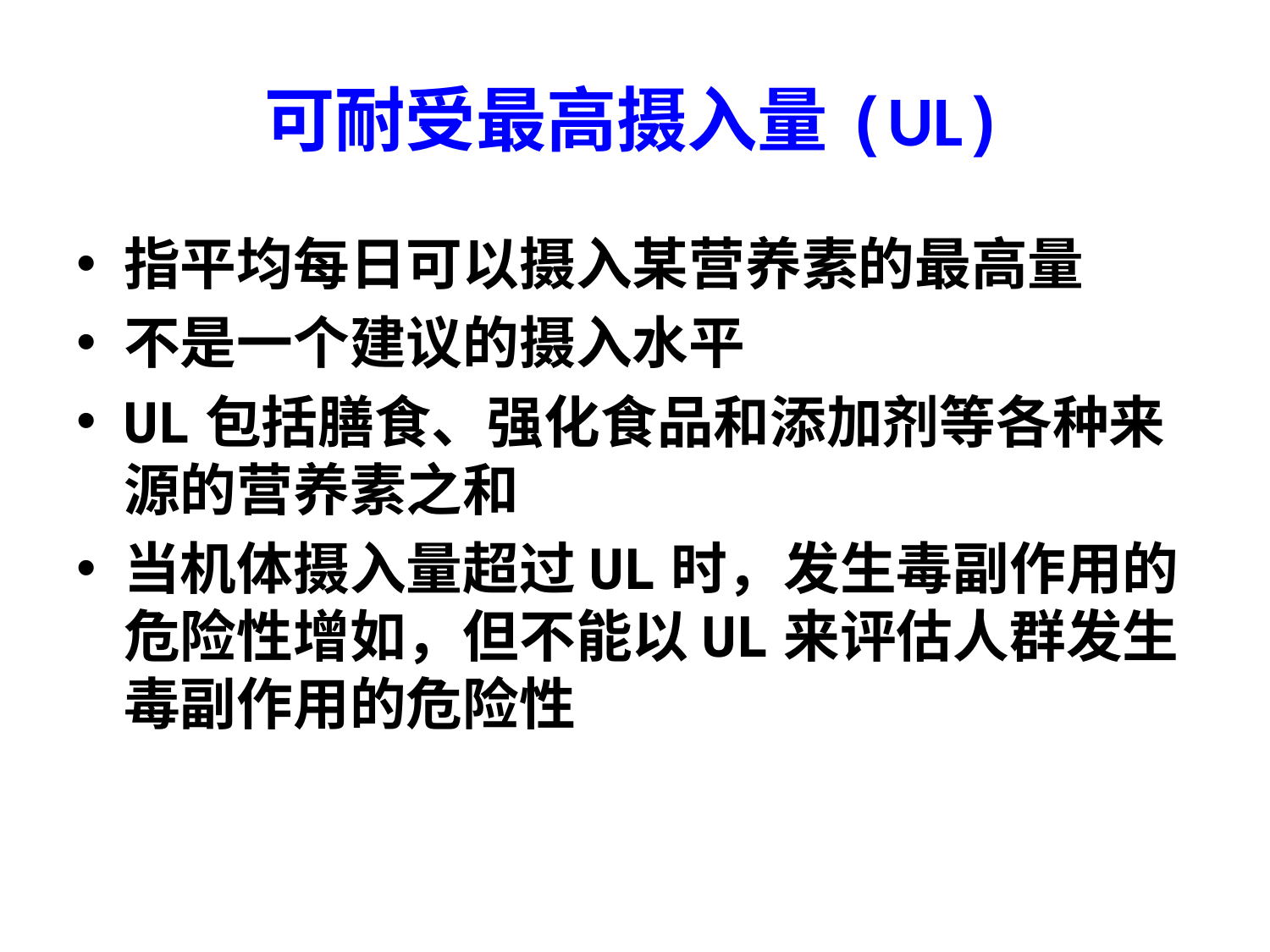

# 可耐受最高摄入量(UL)
指平均每日可以摄入某营养素的最高量
不是一个建议的摄入水平
UL包括膳食、强化食品和添加剂等各种来源的营养素之和
当机体摄入量超过UL时，发生毒副作用的危险性增如，但不能以UL来评估人群发生毒副作用的危险性